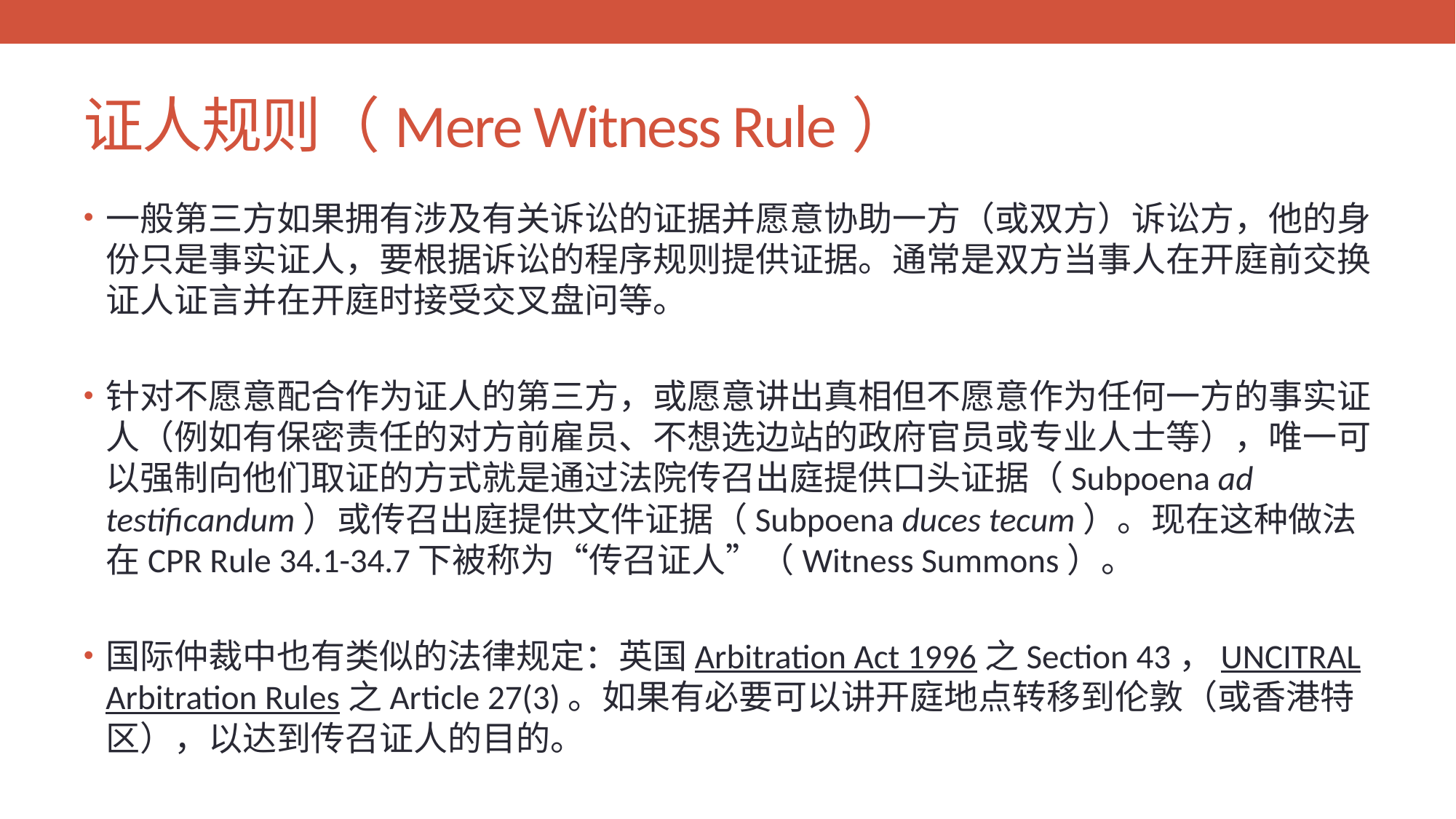

# 证人规则（Mere Witness Rule）
一般第三方如果拥有涉及有关诉讼的证据并愿意协助一方（或双方）诉讼方，他的身份只是事实证人，要根据诉讼的程序规则提供证据。通常是双方当事人在开庭前交换证人证言并在开庭时接受交叉盘问等。

针对不愿意配合作为证人的第三方，或愿意讲出真相但不愿意作为任何一方的事实证人（例如有保密责任的对方前雇员、不想选边站的政府官员或专业人士等），唯一可以强制向他们取证的方式就是通过法院传召出庭提供口头证据（Subpoena ad testificandum）或传召出庭提供文件证据（Subpoena duces tecum）。现在这种做法在CPR Rule 34.1-34.7下被称为“传召证人”（Witness Summons）。

国际仲裁中也有类似的法律规定：英国Arbitration Act 1996之Section 43，UNCITRAL Arbitration Rules之Article 27(3)。如果有必要可以讲开庭地点转移到伦敦（或香港特区），以达到传召证人的目的。